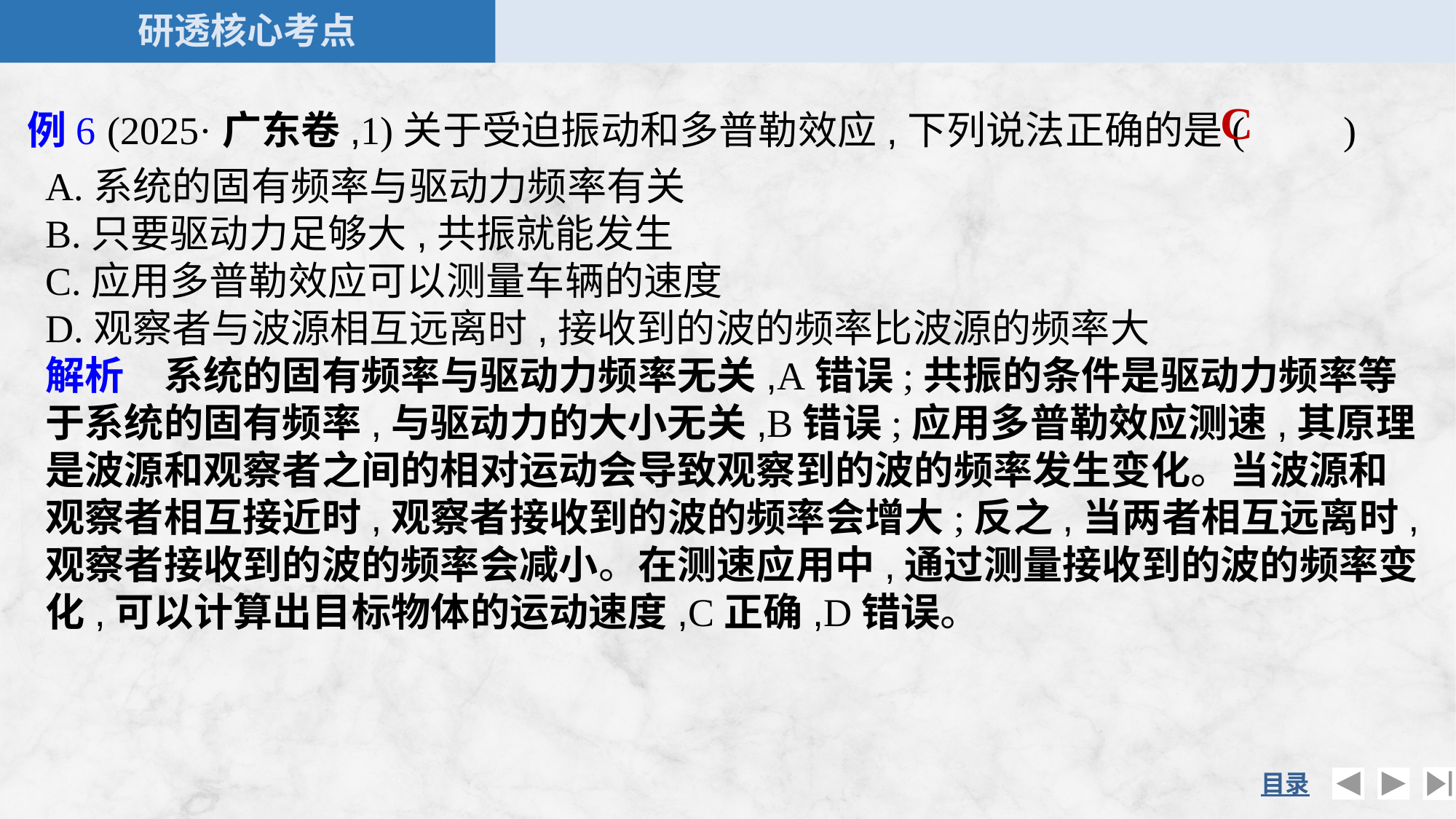

例6 (2025·广东卷,1)关于受迫振动和多普勒效应,下列说法正确的是(　　)
C
A.系统的固有频率与驱动力频率有关
B.只要驱动力足够大,共振就能发生
C.应用多普勒效应可以测量车辆的速度
D.观察者与波源相互远离时,接收到的波的频率比波源的频率大
解析　系统的固有频率与驱动力频率无关,A错误;共振的条件是驱动力频率等于系统的固有频率,与驱动力的大小无关,B错误;应用多普勒效应测速,其原理是波源和观察者之间的相对运动会导致观察到的波的频率发生变化。当波源和观察者相互接近时,观察者接收到的波的频率会增大;反之,当两者相互远离时,观察者接收到的波的频率会减小。在测速应用中,通过测量接收到的波的频率变化,可以计算出目标物体的运动速度,C正确,D错误。